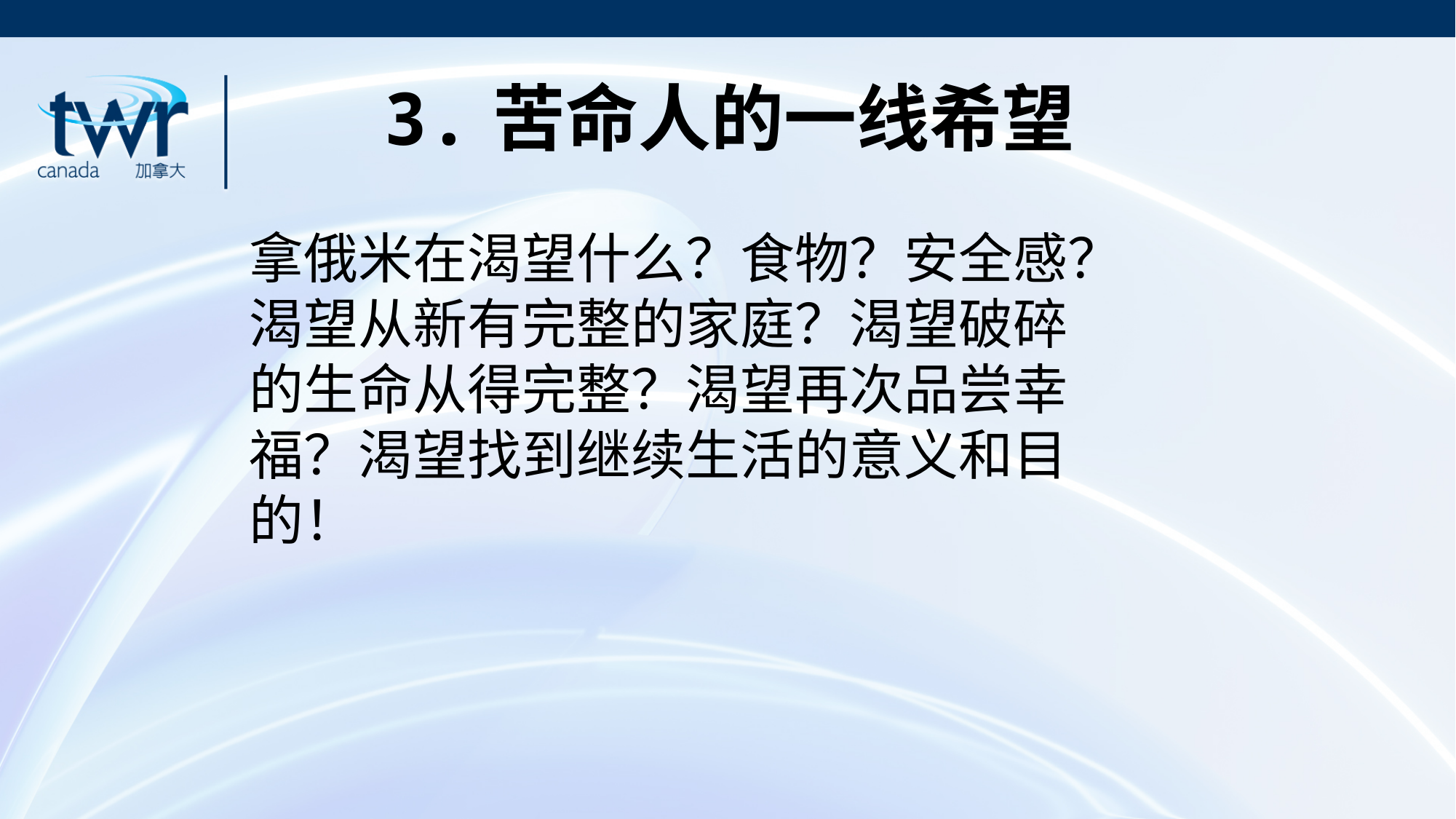

3.	苦命人的一线希望
拿俄米在渴望什么？食物？安全感？渴望从新有完整的家庭？渴望破碎的生命从得完整？渴望再次品尝幸福？渴望找到继续生活的意义和目的！